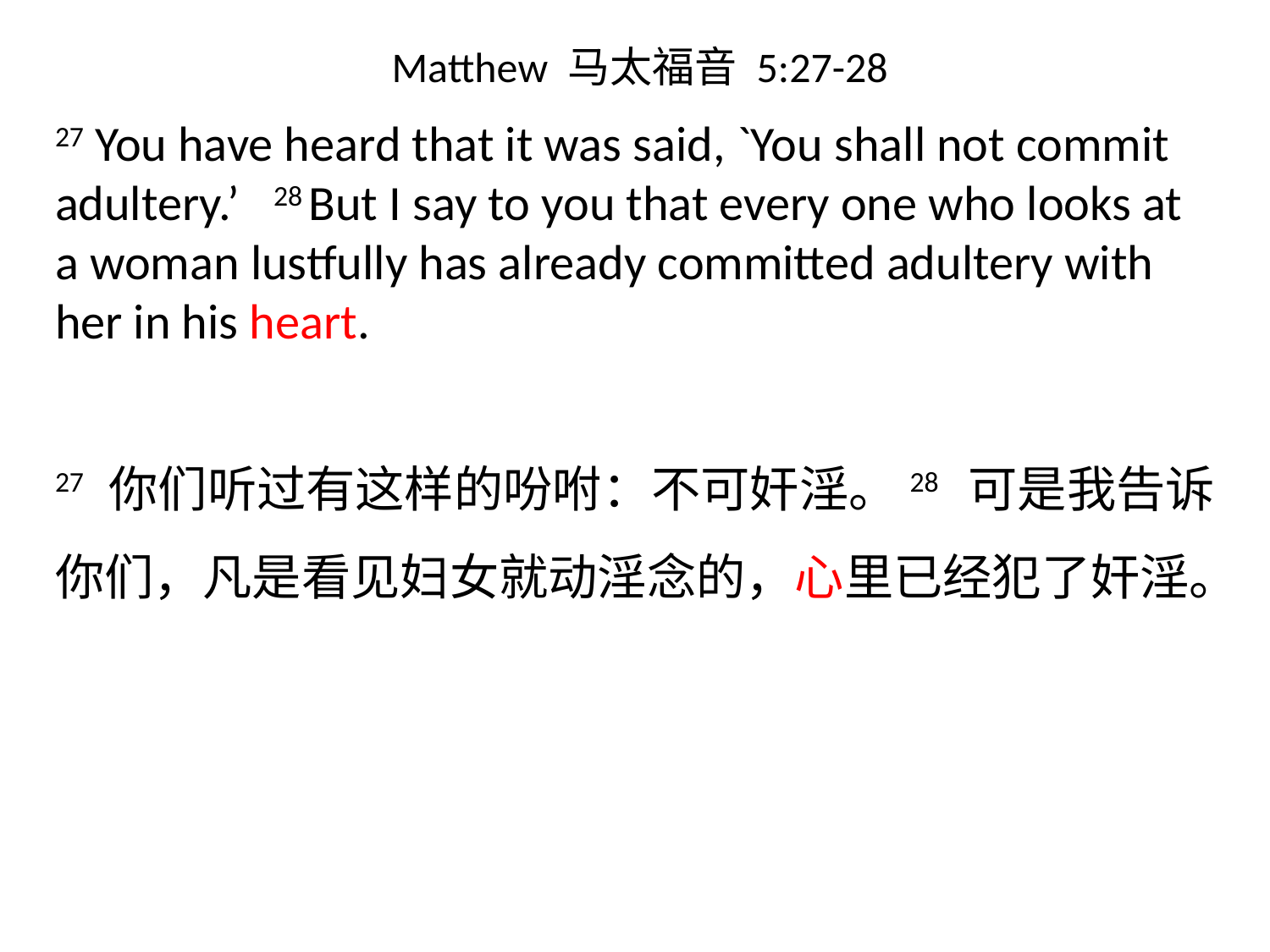

# Matthew 马太福音 5:27-28
27 You have heard that it was said, `You shall not commit adultery.’   28 But I say to you that every one who looks at a woman lustfully has already committed adultery with her in his heart.

27  你们听过有这样的吩咐：不可奸淫。28  可是我告诉你们，凡是看见妇女就动淫念的，心里已经犯了奸淫。